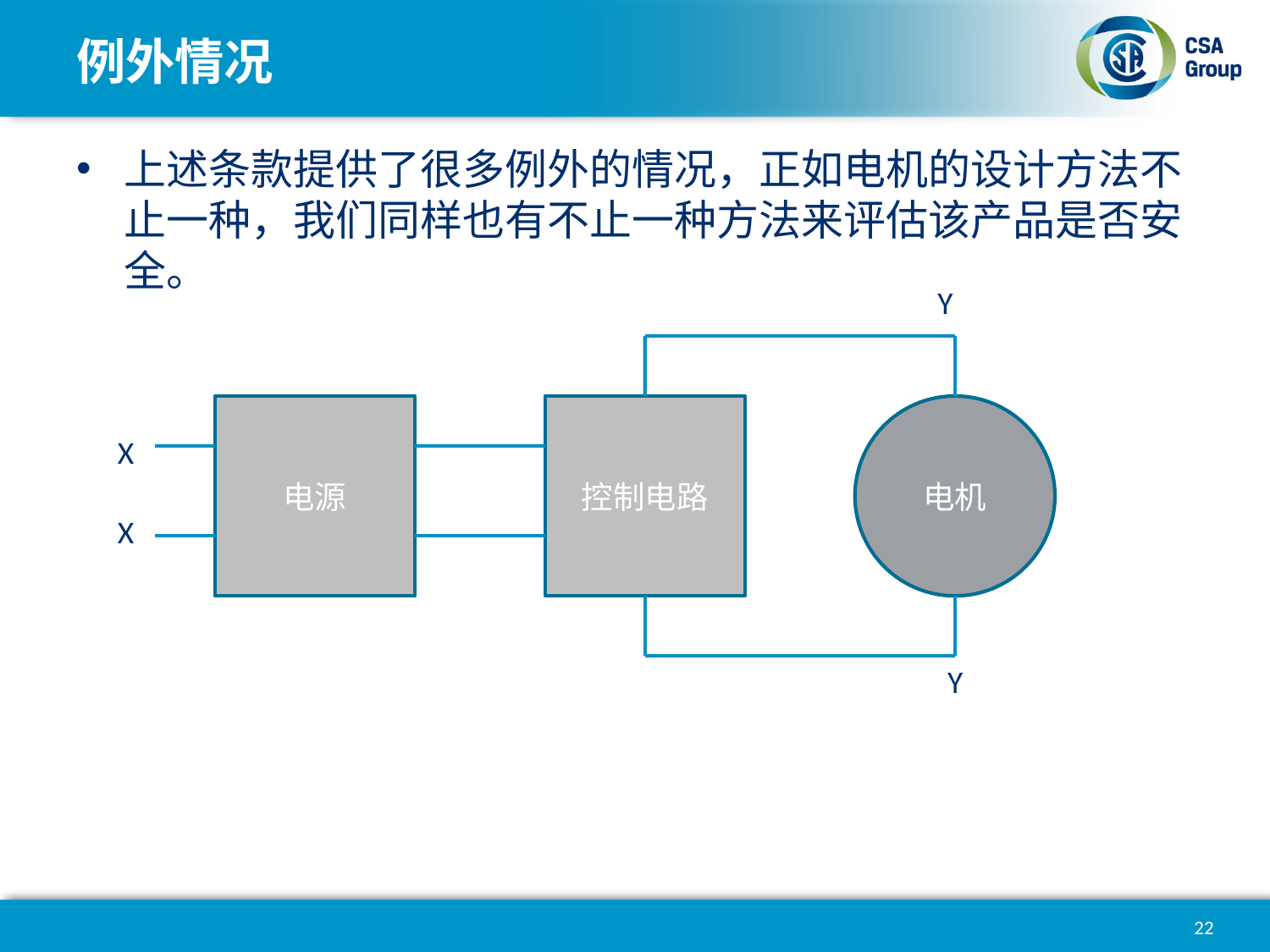

# 例外情况
上述条款提供了很多例外的情况，正如电机的设计方法不止一种，我们同样也有不止一种方法来评估该产品是否安全。

Y
电源
控制电路
电机
X
X
Y
22